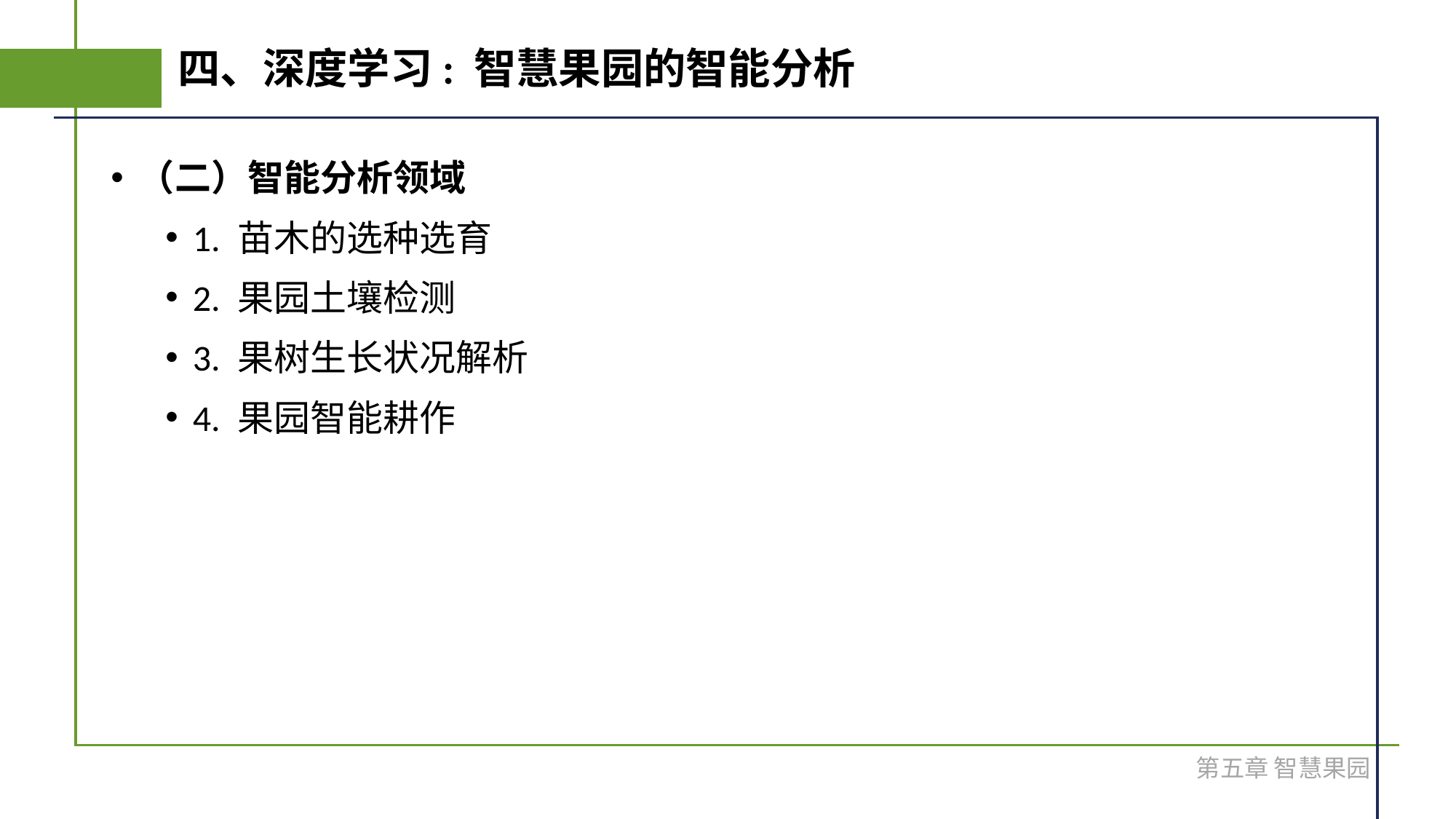

# 四、深度学习: 智慧果园的智能分析
（二）智能分析领域
1. 苗木的选种选育
2. 果园土壤检测
3. 果树生长状况解析
4. 果园智能耕作
第五章 智慧果园